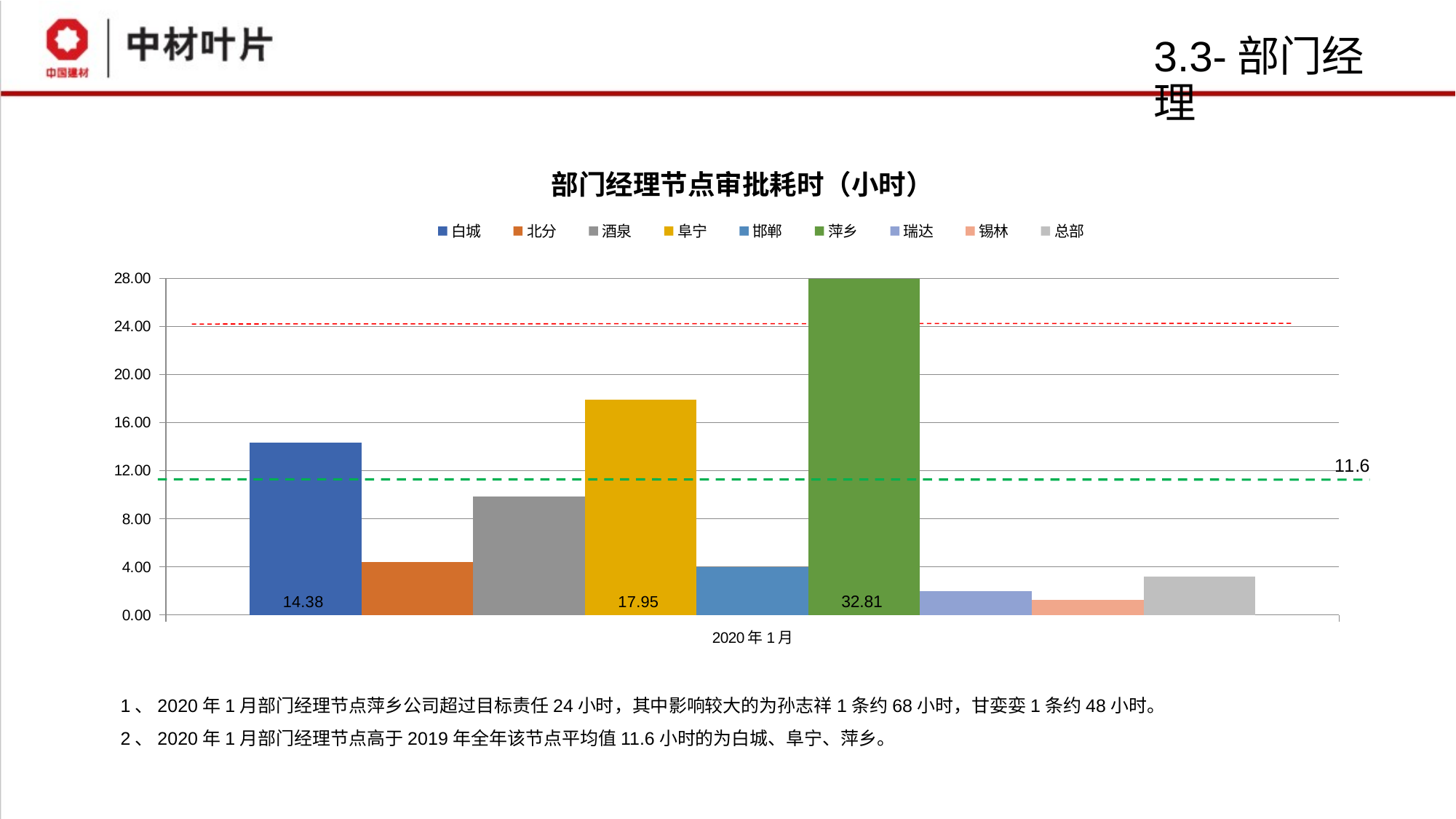

# 3.3-部门经理

### Chart: 部门经理节点审批耗时（小时）

| Category | 白城 | 北分 | 酒泉 | 阜宁 | 邯郸 | 萍乡 | 瑞达 | 锡林 | 总部 |
|---|---|---|---|---|---|---|---|---|---|
| 2020年1月 | 14.376835748763332 | 4.443981481483207 | 9.852101449272595 | 17.94613465160561 | 3.966024305555038 | 32.812810457516996 | 1.969371345041222 | 1.284239766102186 | 3.2019517543881912 |
1、2020年1月部门经理节点萍乡公司超过目标责任24小时，其中影响较大的为孙志祥1条约68小时，甘娈娈1条约48小时。
2、2020年1月部门经理节点高于2019年全年该节点平均值11.6小时的为白城、阜宁、萍乡。